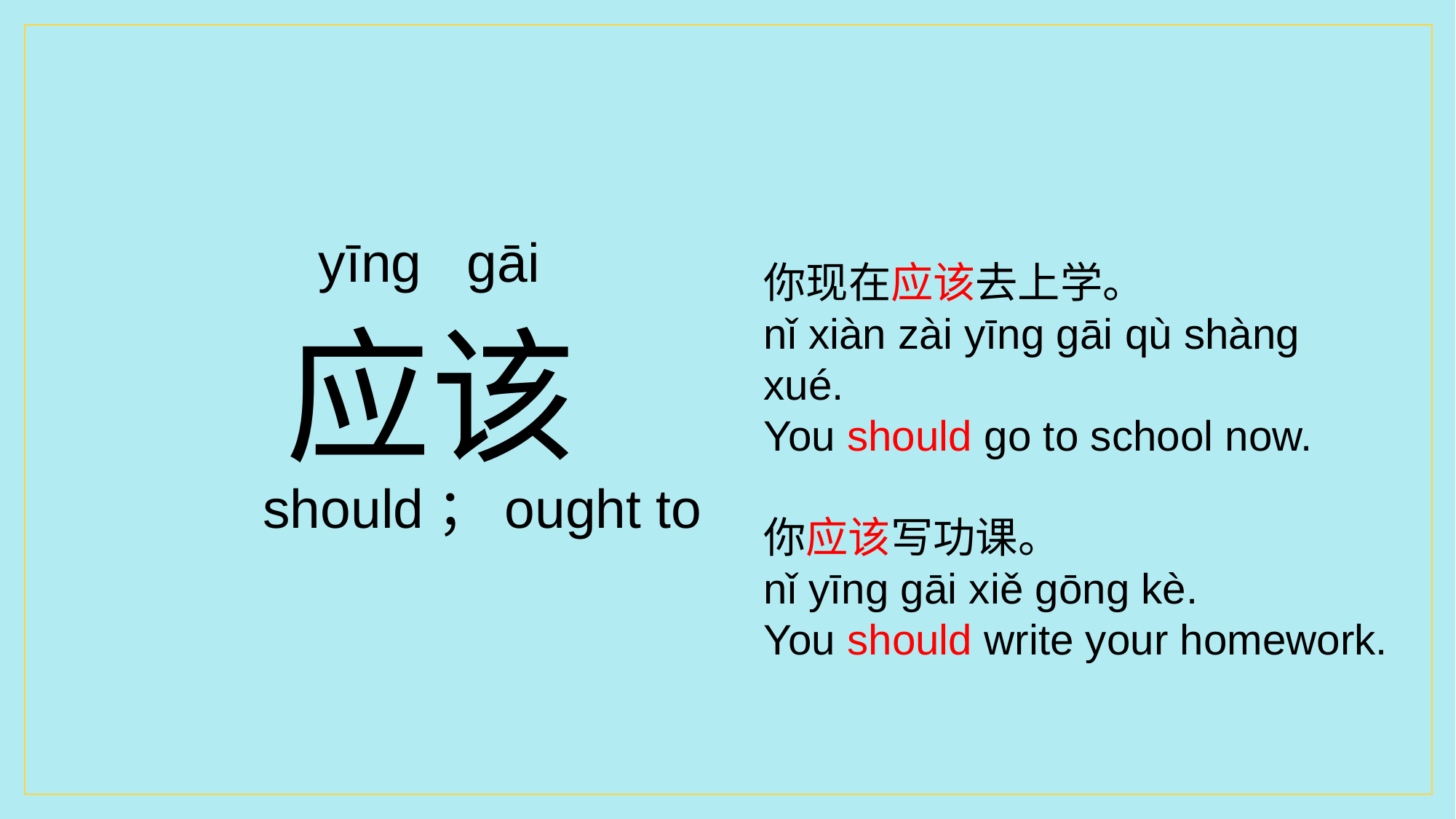

yīng   gāi
你现在应该去上学。
nǐ xiàn zài yīng gāi qù shàng xué.
You should go to school now.

你应该写功课。
nǐ yīng gāi xiě gōng kè.
You should write your homework.
应该
  should；ought to